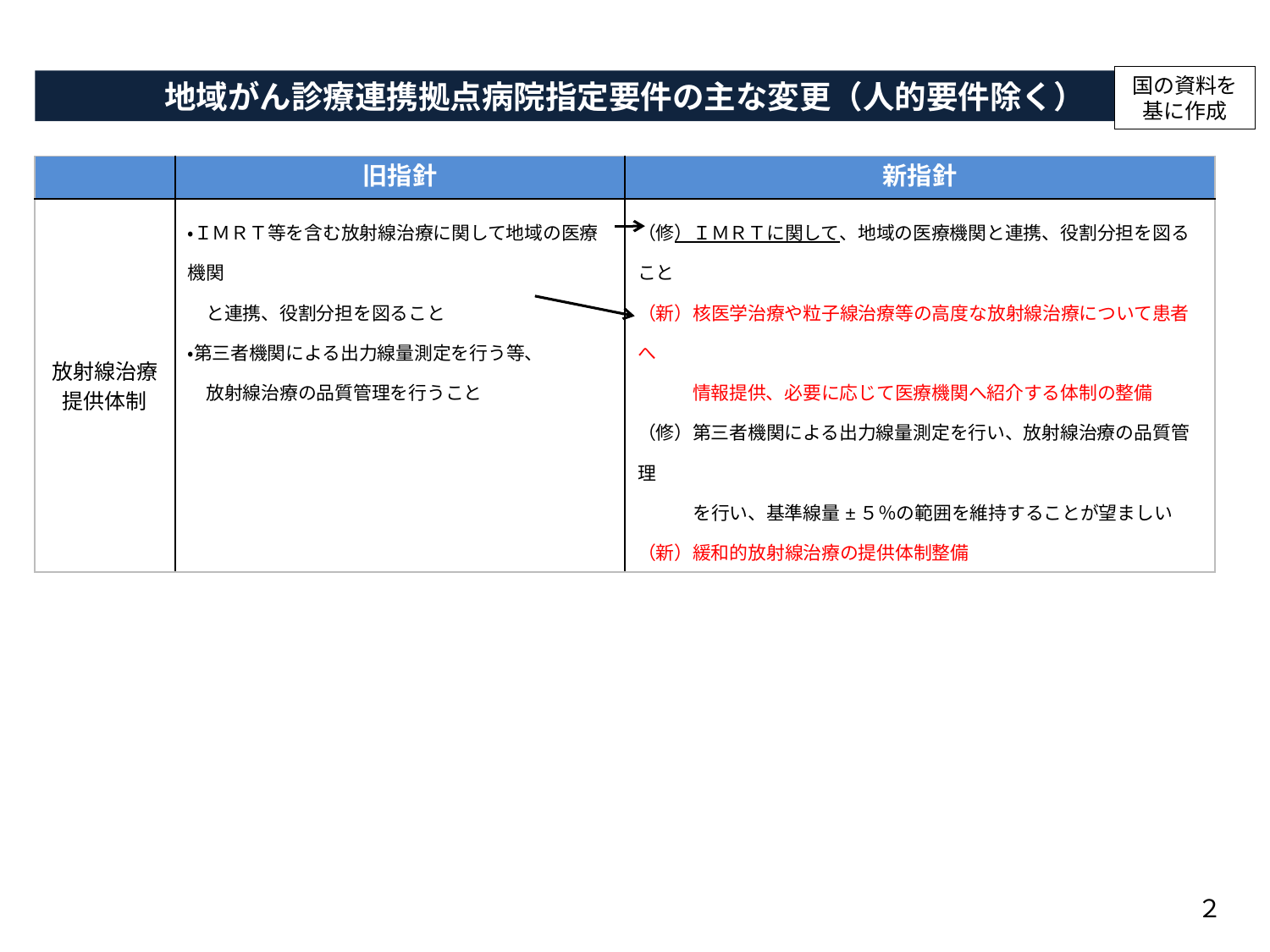

国の資料を
基に作成
地域がん診療連携拠点病院指定要件の主な変更（人的要件除く）
|  | 旧指針 | 新指針 |
| --- | --- | --- |
| 放射線治療提供体制 | ・ＩＭＲＴ等を含む放射線治療に関して地域の医療機関 　と連携、役割分担を図ること ・第三者機関による出力線量測定を行う等、 　放射線治療の品質管理を行うこと | （修）ＩＭＲＴに関して、地域の医療機関と連携、役割分担を図ること （新）核医学治療や粒子線治療等の高度な放射線治療について患者へ 　　　情報提供、必要に応じて医療機関へ紹介する体制の整備 （修）第三者機関による出力線量測定を行い、放射線治療の品質管理　　　 　　　を行い、基準線量±５％の範囲を維持することが望ましい （新）緩和的放射線治療の提供体制整備 |
２